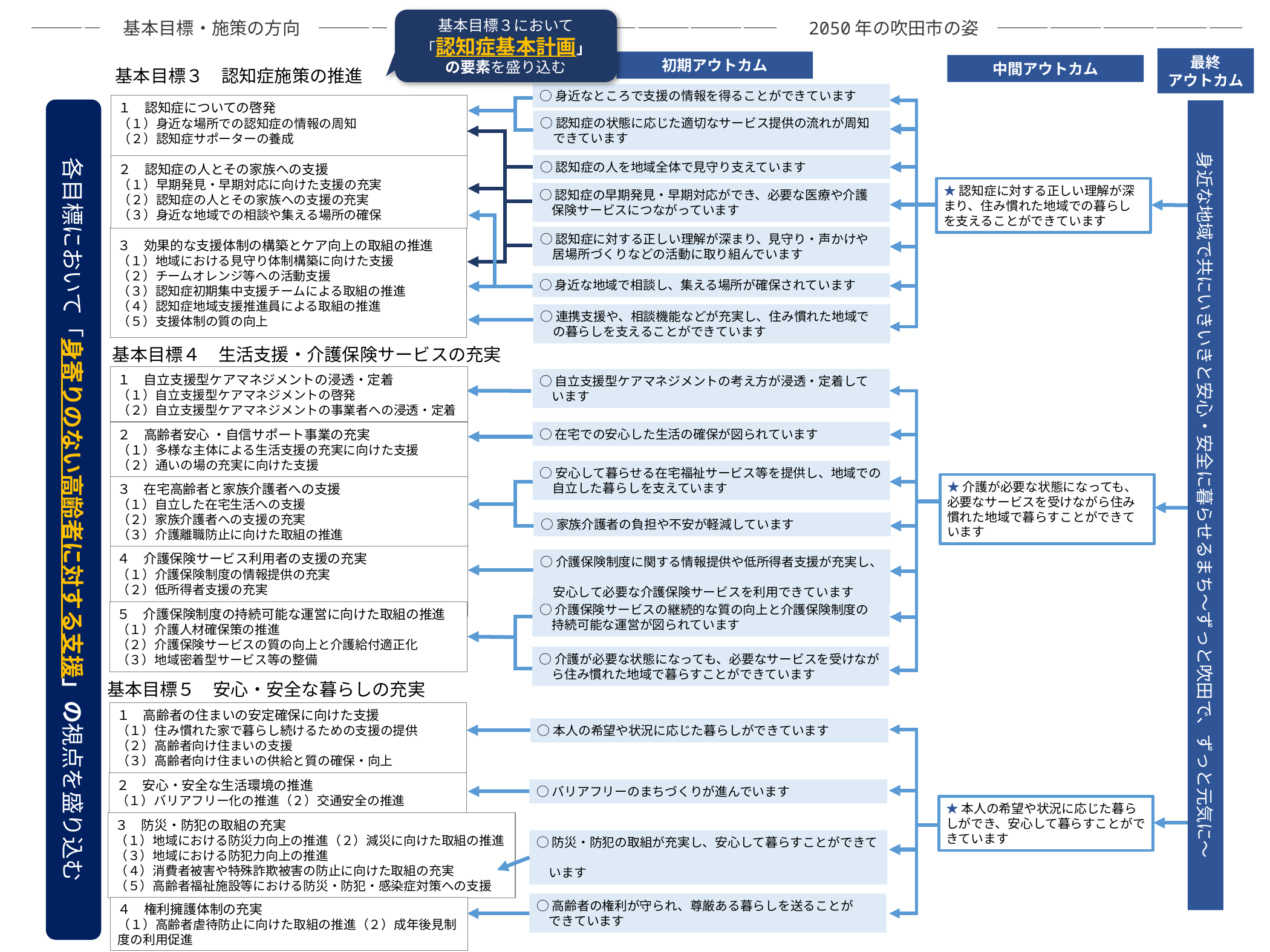

基本目標３において
「認知症基本計画」
の要素を盛り込む
――――　基本目標・施策の方向　――――
――――――――――――――　 2050年の吹田市の姿　――――――――――――――
最終
アウトカム
初期アウトカム
中間アウトカム
基本目標３　認知症施策の推進
○身近なところで支援の情報を得ることができています
１　認知症についての啓発
（１）身近な場所での認知症の情報の周知
（２）認知症サポーターの養成

各目標において「身寄りのない高齢者に対する支援」の視点を盛り込む

身近な地域で共にいきいきと安心・安全に暮らせるまち～ずっと吹田で、ずっと元気に～
○認知症の状態に応じた適切なサービス提供の流れが周知
　できています

○認知症の人を地域全体で見守り支えています
２　認知症の人とその家族への支援
（１）早期発見・早期対応に向けた支援の充実
（２）認知症の人とその家族への支援の充実
（３）身近な地域での相談や集える場所の確保
★認知症に対する正しい理解が深まり、住み慣れた地域での暮らしを支えることができています
○認知症の早期発見・早期対応ができ、必要な医療や介護
　保険サービスにつながっています

○認知症に対する正しい理解が深まり、見守り・声かけや
　居場所づくりなどの活動に取り組んでいます
３　効果的な支援体制の構築とケア向上の取組の推進
（１）地域における見守り体制構築に向けた支援
（２）チームオレンジ等への活動支援
（３）認知症初期集中支援チームによる取組の推進
（４）認知症地域支援推進員による取組の推進
（５）支援体制の質の向上
○身近な地域で相談し、集える場所が確保されています
○連携支援や、相談機能などが充実し、住み慣れた地域で
　の暮らしを支えることができています
基本目標４　生活支援・介護保険サービスの充実
１　自立支援型ケアマネジメントの浸透・定着
（１）自立支援型ケアマネジメントの啓発
（２）自立支援型ケアマネジメントの事業者への浸透・定着

○自立支援型ケアマネジメントの考え方が浸透・定着して
　います

○在宅での安心した生活の確保が図られています
２　高齢者安心 ・自信サポート事業の充実
（１）多様な主体による生活支援の充実に向けた支援
（２）通いの場の充実に向けた支援
○安心して暮らせる在宅福祉サービス等を提供し、地域での
　自立した暮らしを支えています
★介護が必要な状態になっても、必要なサービスを受けながら住み慣れた地域で暮らすことができています
３　在宅高齢者と家族介護者への支援
（１）自立した在宅生活への支援
（２）家族介護者への支援の充実
（３）介護離職防止に向けた取組の推進

○家族介護者の負担や不安が軽減しています
４　介護保険サービス利用者の支援の充実
（１）介護保険制度の情報提供の充実
（２）低所得者支援の充実

○介護保険制度に関する情報提供や低所得者支援が充実し、
　安心して必要な介護保険サービスを利用できています
○介護保険サービスの継続的な質の向上と介護保険制度の
　持続可能な運営が図られています
５　介護保険制度の持続可能な運営に向けた取組の推進
（１）介護人材確保策の推進
（２）介護保険サービスの質の向上と介護給付適正化
（３）地域密着型サービス等の整備

○介護が必要な状態になっても、必要なサービスを受けなが
　ら住み慣れた地域で暮らすことができています
基本目標５　安心・安全な暮らしの充実
１　高齢者の住まいの安定確保に向けた支援
（１）住み慣れた家で暮らし続けるための支援の提供
（２）高齢者向け住まいの支援
（３）高齢者向け住まいの供給と質の確保・向上
○本人の希望や状況に応じた暮らしができています

２　安心・安全な生活環境の推進
（１）バリアフリー化の推進（２）交通安全の推進

○バリアフリーのまちづくりが進んでいます
★本人の希望や状況に応じた暮らしができ、安心して暮らすことができています
３　防災・防犯の取組の充実
（１）地域における防災力向上の推進（２）減災に向けた取組の推進
（３）地域における防犯力向上の推進
（４）消費者被害や特殊詐欺被害の防止に向けた取組の充実
（５）高齢者福祉施設等における防災・防犯・感染症対策への支援
○防災・防犯の取組が充実し、安心して暮らすことができて
　います
○高齢者の権利が守られ、尊厳ある暮らしを送ることが
　できています
４　権利擁護体制の充実
（１）高齢者虐待防止に向けた取組の推進（２）成年後見制度の利用促進